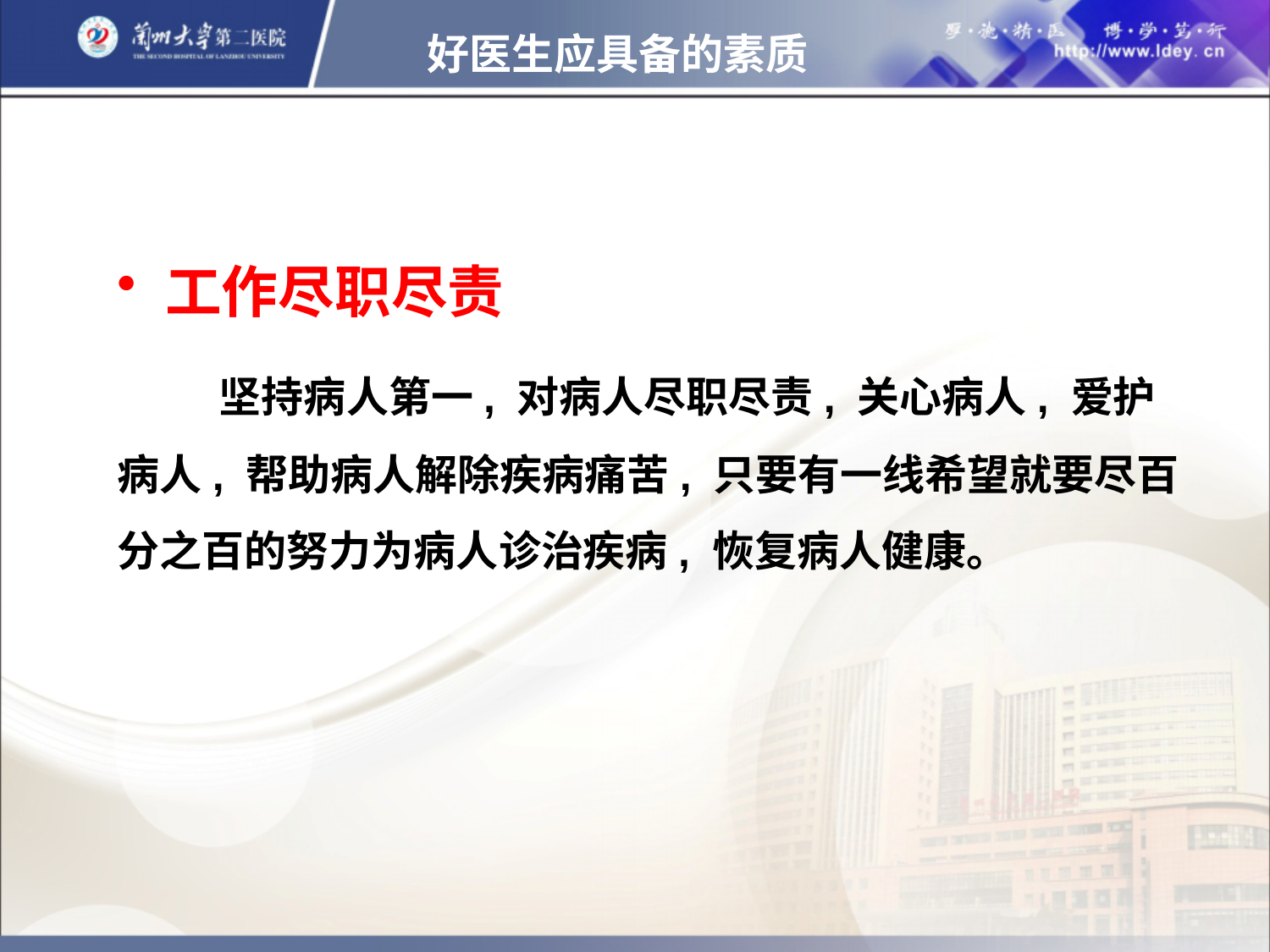

好医生应具备的素质
工作尽职尽责
        坚持病人第一, 对病人尽职尽责, 关心病人, 爱护病人, 帮助病人解除疾病痛苦, 只要有一线希望就要尽百分之百的努力为病人诊治疾病, 恢复病人健康。